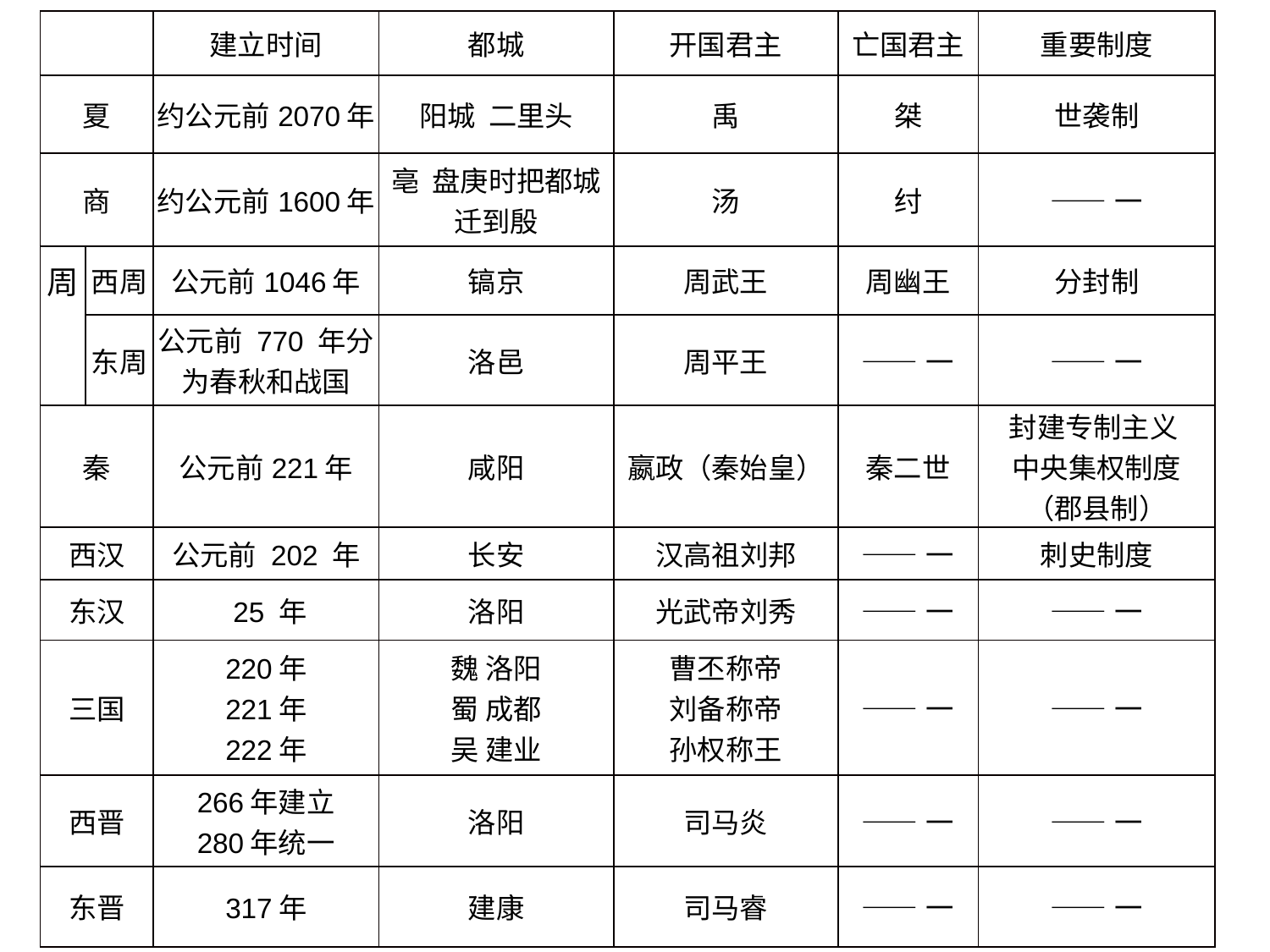

|  |  | 建立时间 | 都城 | 开国君主 | 亡国君主 | 重要制度 |
| --- | --- | --- | --- | --- | --- | --- |
| 夏 |  | 约公元前2070年 | 阳城 二里头 | 禹 | 桀 | 世袭制 |
| 商 |  | 约公元前1600年 | 亳 盘庚时把都城迁到殷 | 汤 | 纣 | ——一 |
| 周 | 西周 | 公元前1046年 | 镐京 | 周武王 | 周幽王 | 分封制 |
|  | 东周 | 公元前 770 年分为春秋和战国 | 洛邑 | 周平王 | ——一 | ——一 |
| 秦 |  | 公元前221年 | 咸阳 | 嬴政（秦始皇） | 秦二世 | 封建专制主义 中央集权制度 （郡县制） |
| 西汉 |  | 公元前 202 年 | 长安 | 汉高祖刘邦 | ——一 | 刺史制度 |
| 东汉 |  | 25 年 | 洛阳 | 光武帝刘秀 | ——一 | ——一 |
| 三国 |  | 220年 221年 222年 | 魏 洛阳 蜀 成都 吴 建业 | 曹丕称帝 刘备称帝 孙权称王 | ——一 | ——一 |
| 西晋 |  | 266年建立 280年统一 | 洛阳 | 司马炎 | ——一 | ——一 |
| 东晋 |  | 317年 | 建康 | 司马睿 | ——一 | ——一 |